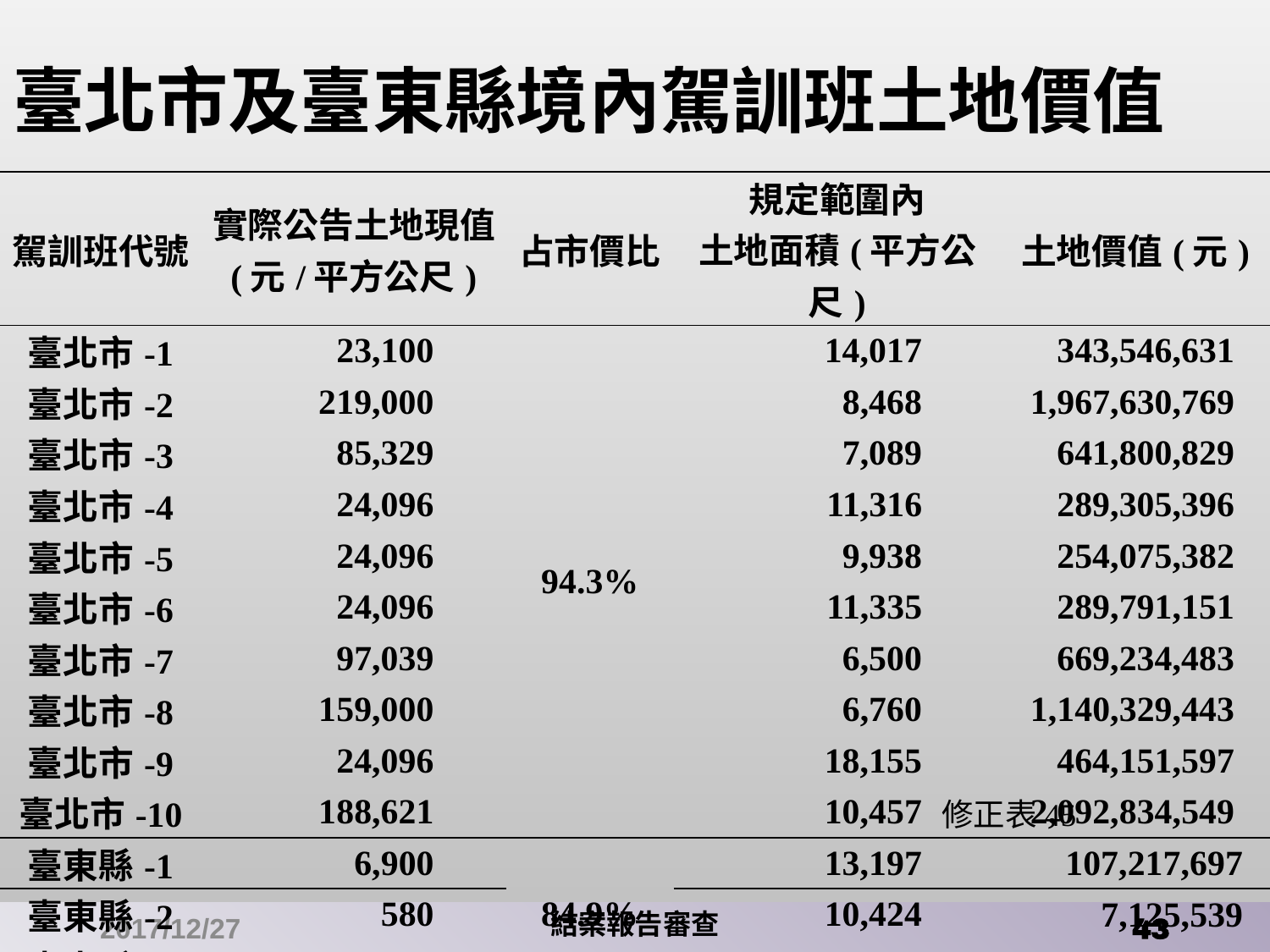

# 臺北市及臺東縣境內駕訓班土地價值
| 駕訓班代號 | 實際公告土地現值 (元/平方公尺) | 占市價比 | 規定範圍內 土地面積(平方公尺) | 土地價值(元) |
| --- | --- | --- | --- | --- |
| 臺北市-1 | 23,100 | 94.3% | 14,017 | 343,546,631 |
| 臺北市-2 | 219,000 |  | 8,468 | 1,967,630,769 |
| 臺北市-3 | 85,329 |  | 7,089 | 641,800,829 |
| 臺北市-4 | 24,096 |  | 11,316 | 289,305,396 |
| 臺北市-5 | 24,096 |  | 9,938 | 254,075,382 |
| 臺北市-6 | 24,096 |  | 11,335 | 289,791,151 |
| 臺北市-7 | 97,039 |  | 6,500 | 669,234,483 |
| 臺北市-8 | 159,000 |  | 6,760 | 1,140,329,443 |
| 臺北市-9 | 24,096 |  | 18,155 | 464,151,597 |
| 臺北市-10 | 188,621 |  | 10,457 | 2,092,834,549 |
| 臺東縣-1 | 6,900 | 84.9% | 13,197 | 107,217,697 |
| 臺東縣-2 | 580 |  | 10,424 | 7,125,539 |
| 臺東縣-3 | 660 |  | 8,863 | 6,887,531 |
修正表45
2017/12/27
結案報告審查
43